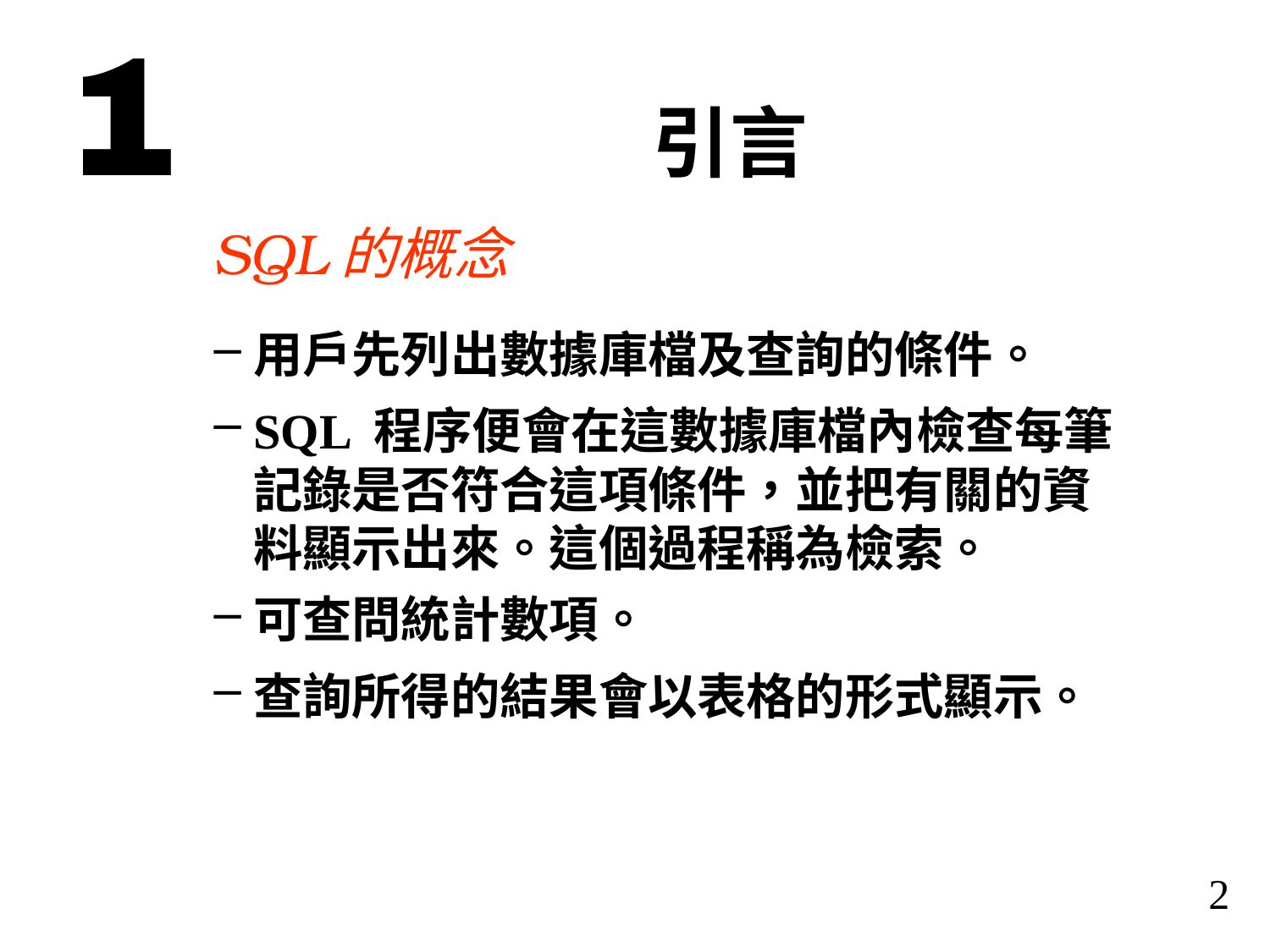

1
引言
SQL的概念
用戶先列出數據庫檔及查詢的條件。
SQL 程序便會在這數據庫檔內檢查每筆記錄是否符合這項條件，並把有關的資料顯示出來。這個過程稱為檢索。
可查問統計數項。
查詢所得的結果會以表格的形式顯示。
2